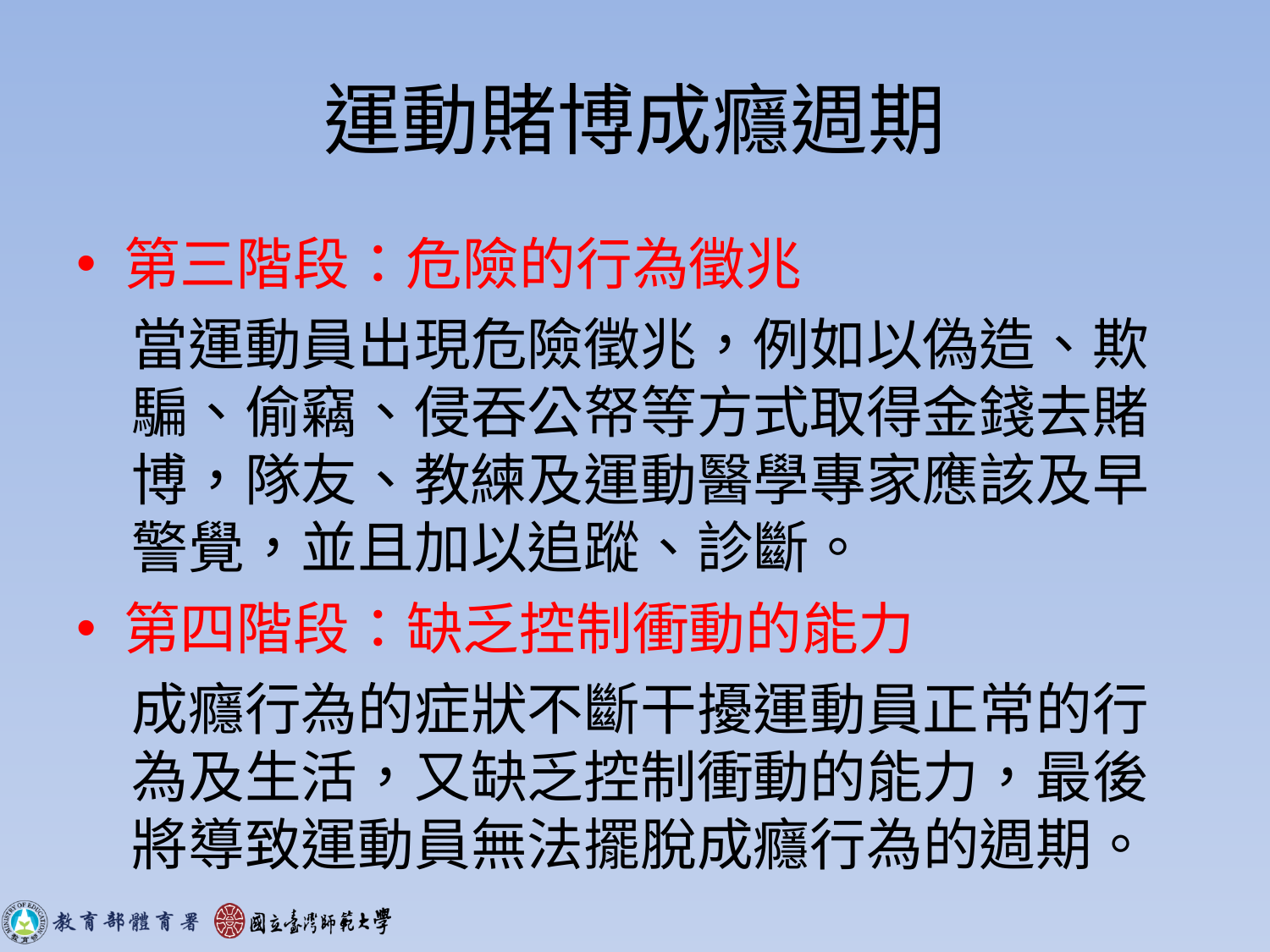

# 運動賭博成癮週期
第三階段：危險的行為徵兆
當運動員出現危險徵兆，例如以偽造、欺騙、偷竊、侵吞公帑等方式取得金錢去賭博，隊友、教練及運動醫學專家應該及早警覺，並且加以追蹤、診斷。
第四階段：缺乏控制衝動的能力
成癮行為的症狀不斷干擾運動員正常的行為及生活，又缺乏控制衝動的能力，最後將導致運動員無法擺脫成癮行為的週期。